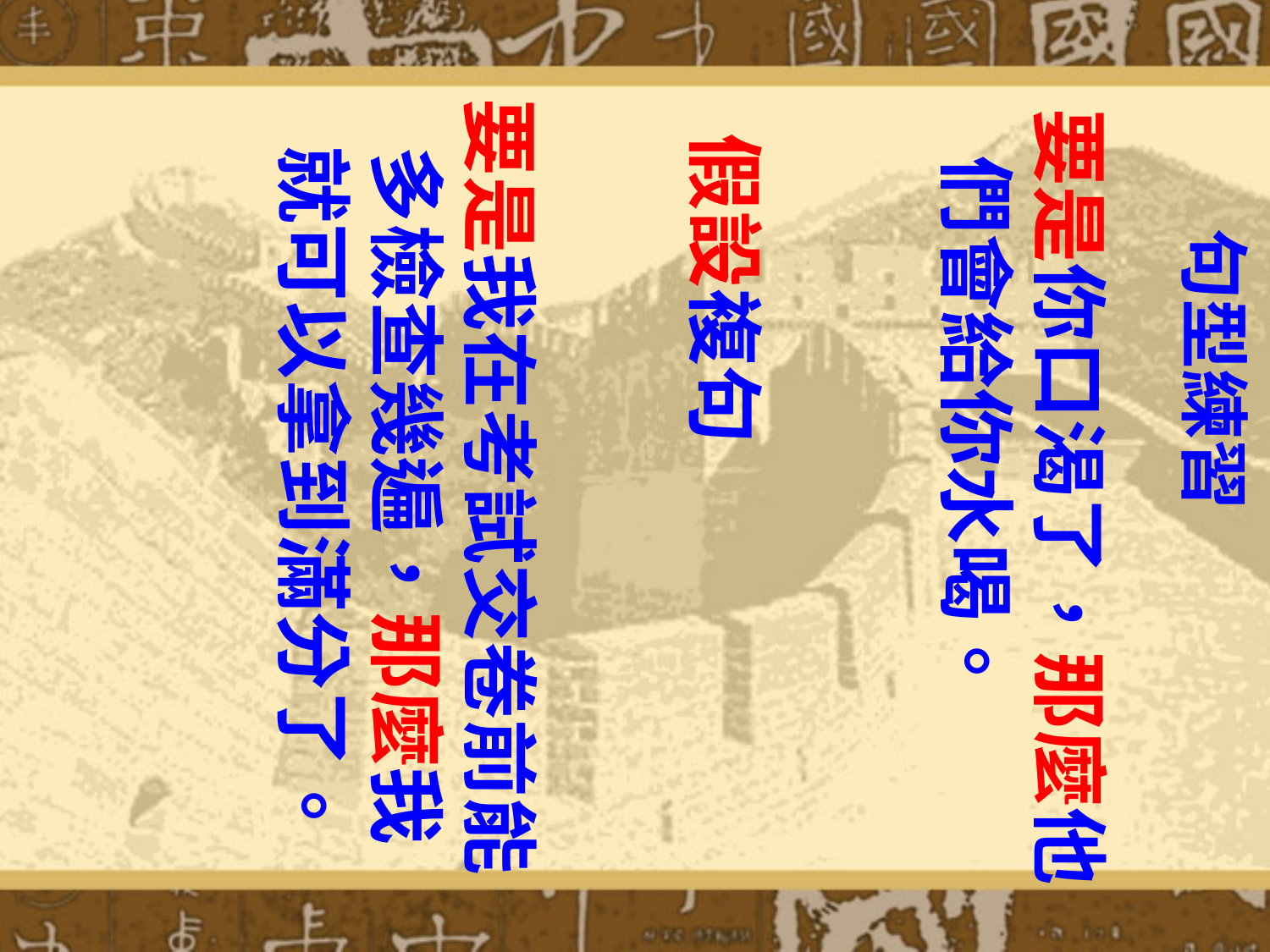

要是我在考試交卷前能多檢查幾遍，那麼我就可以拿到滿分了。
要是你口渴了，那麼他們會給你水喝。
假設複句
句型練習